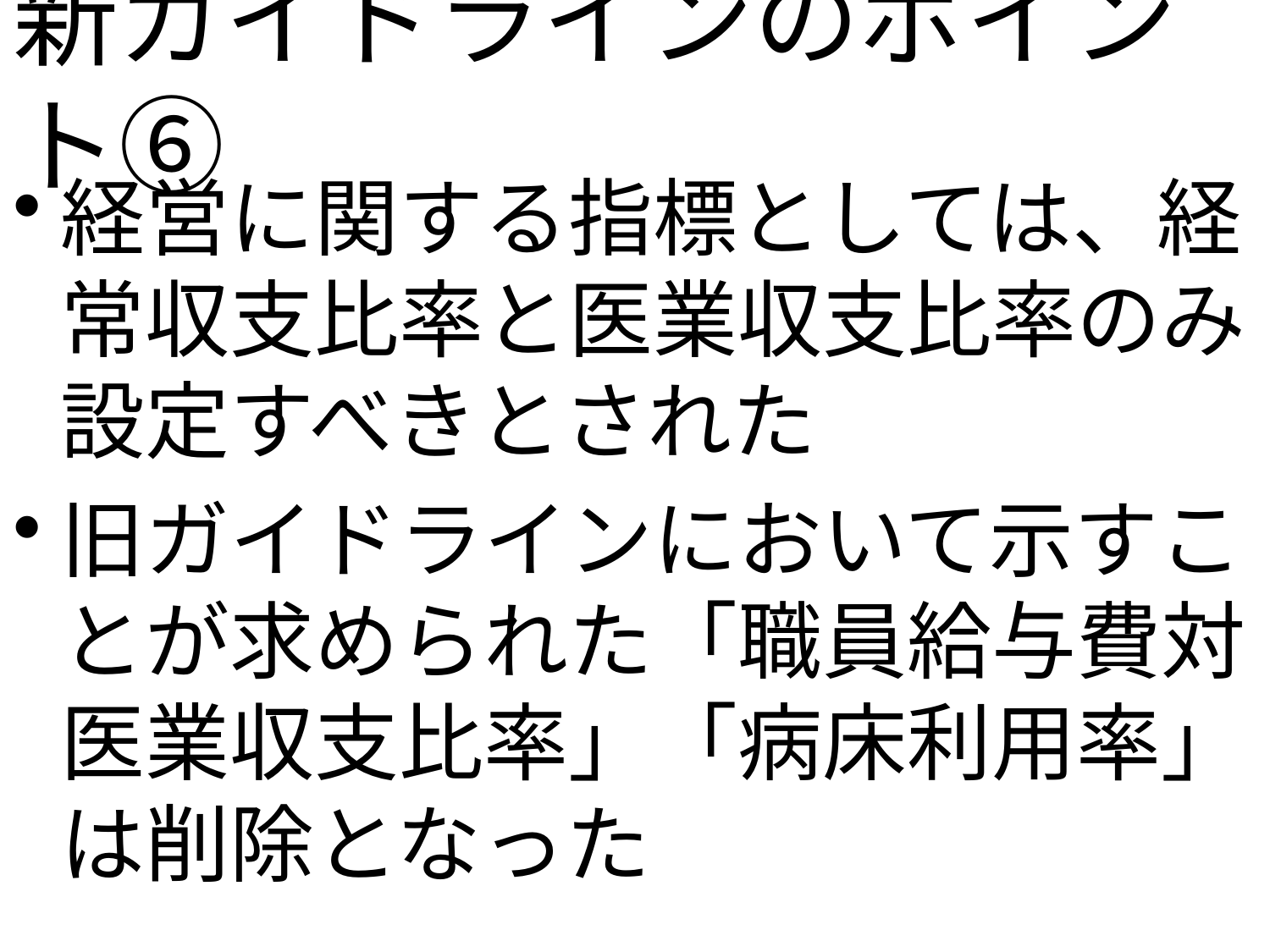

# 新ガイドラインのポイント⑥
経営に関する指標としては、経常収支比率と医業収支比率のみ設定すべきとされた
旧ガイドラインにおいて示すことが求められた「職員給与費対医業収支比率」「病床利用率」は削除となった